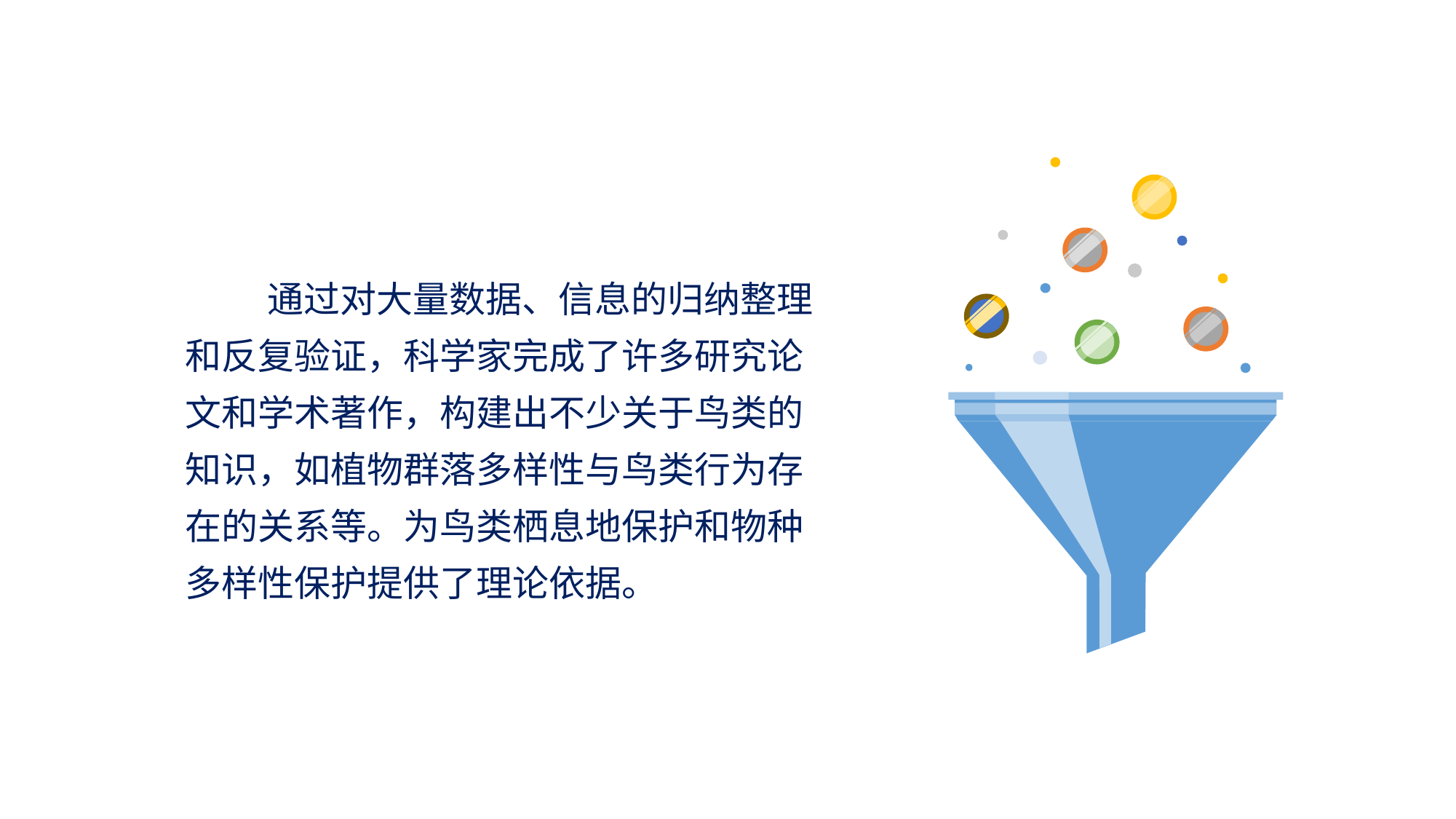

通过对大量数据、信息的归纳整理和反复验证，科学家完成了许多研究论文和学术著作，构建出不少关于鸟类的知识，如植物群落多样性与鸟类行为存在的关系等。为鸟类栖息地保护和物种多样性保护提供了理论依据。